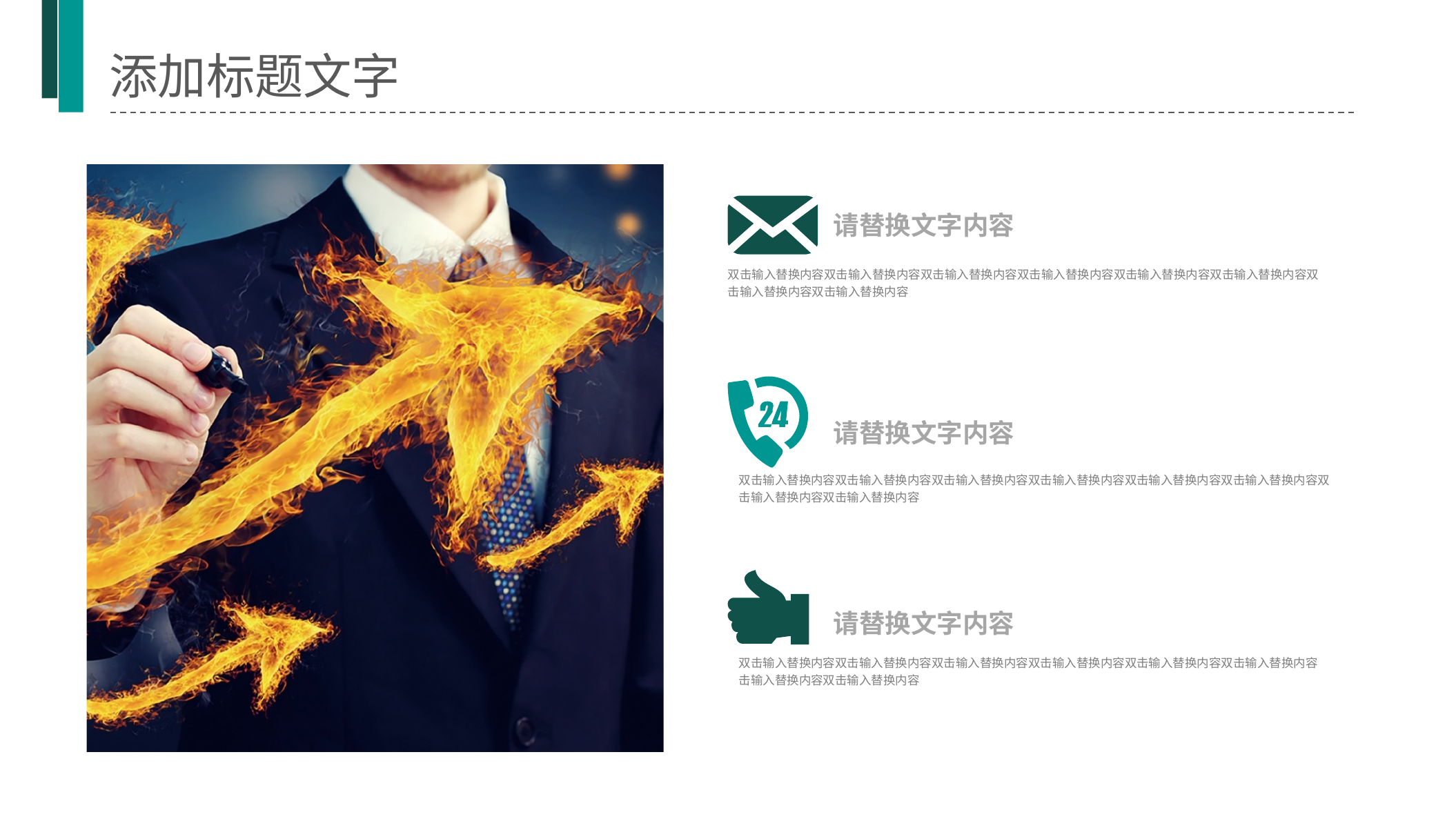

添加标题文字

请替换文字内容
双击输入替换内容双击输入替换内容双击输入替换内容双击输入替换内容双击输入替换内容双击输入替换内容双击输入替换内容双击输入替换内容

请替换文字内容
双击输入替换内容双击输入替换内容双击输入替换内容双击输入替换内容双击输入替换内容双击输入替换内容双击输入替换内容双击输入替换内容

请替换文字内容
双击输入替换内容双击输入替换内容双击输入替换内容双击输入替换内容双击输入替换内容双击输入替换内容
击输入替换内容双击输入替换内容